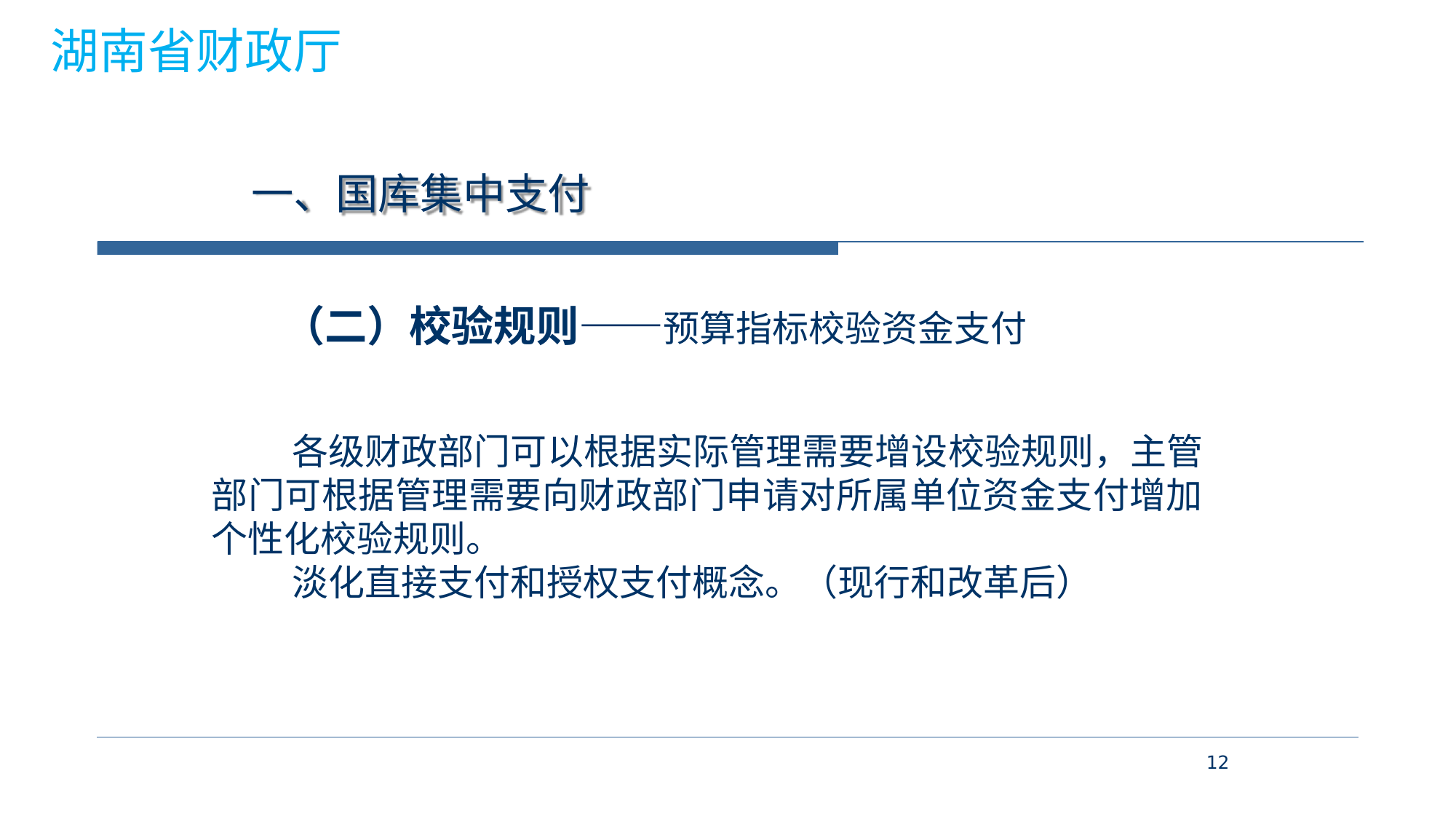

湖南省财政厅

# 一、国库集中支付
（二）校验规则——预算指标校验资金支付

各级财政部门可以根据实际管理需要增设校验规则，主管 部门可根据管理需要向财政部门申请对所属单位资金支付增加 个性化校验规则。
淡化直接支付和授权支付概念。（现行和改革后）

12